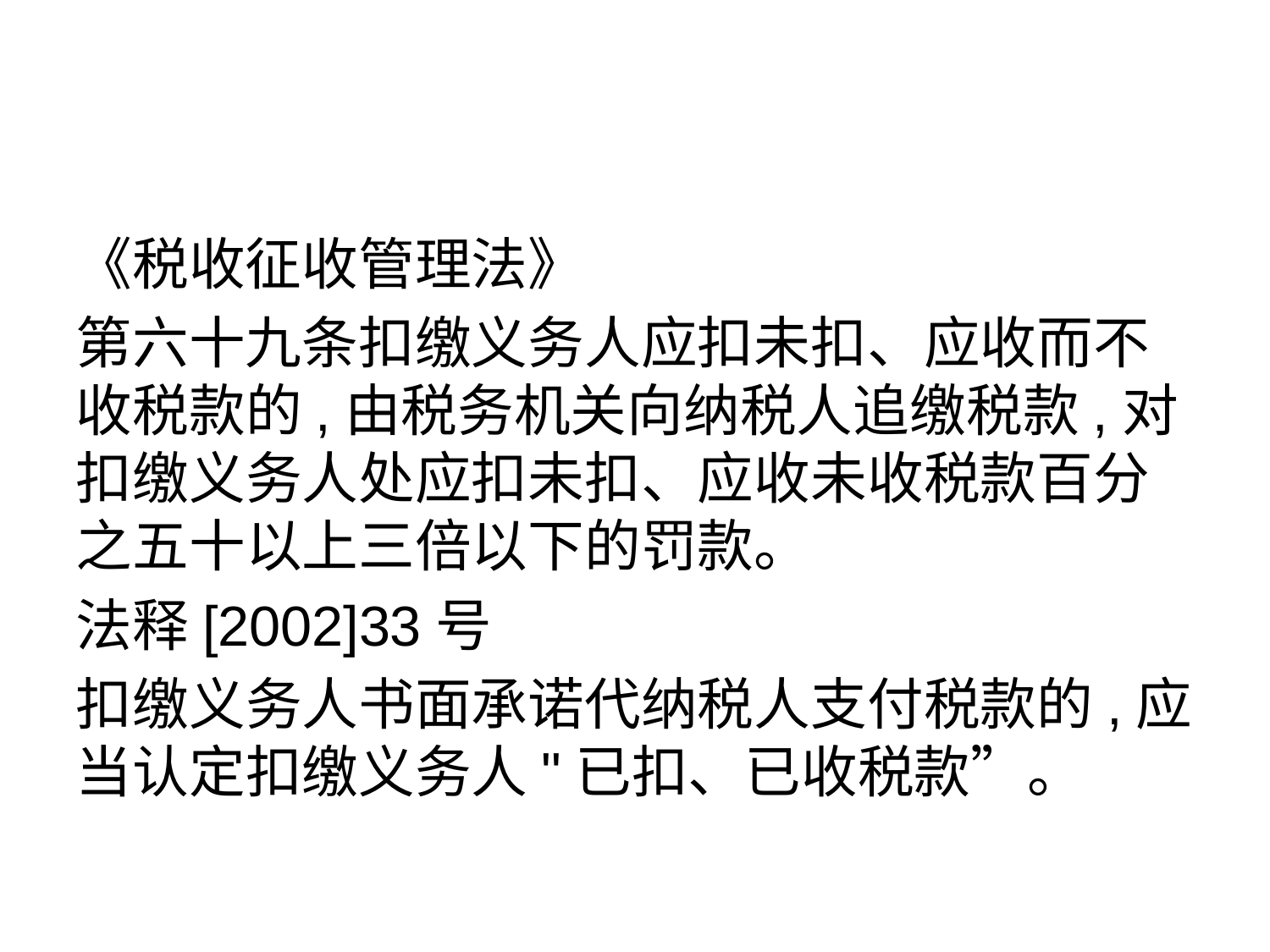

《税收征收管理法》
第六十九条扣缴义务人应扣未扣、应收而不收税款的,由税务机关向纳税人追缴税款,对扣缴义务人处应扣未扣、应收未收税款百分之五十以上三倍以下的罚款。
法释[2002]33号
扣缴义务人书面承诺代纳税人支付税款的,应当认定扣缴义务人"已扣、已收税款”。